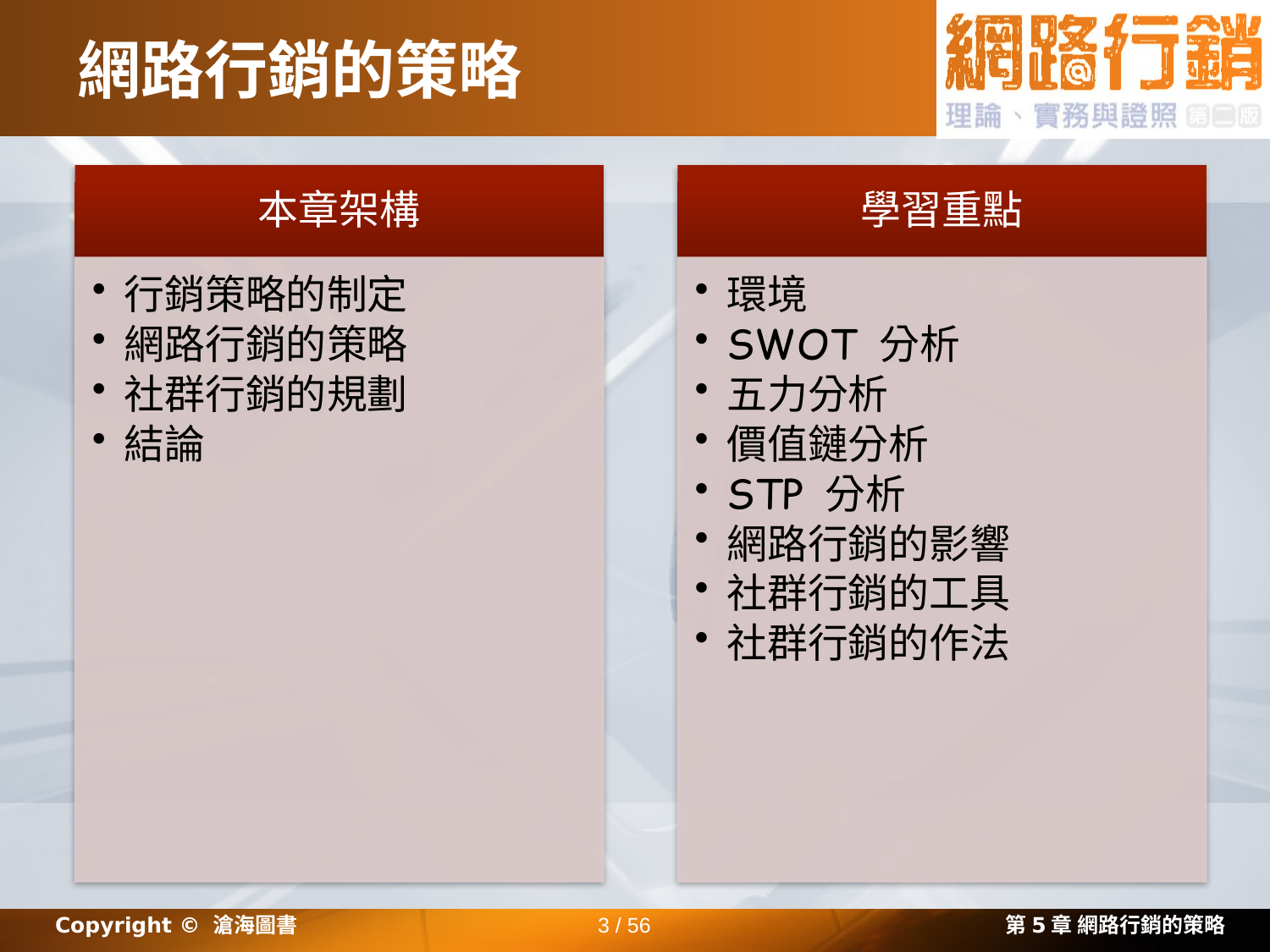

# 網路行銷的策略
本章架構
行銷策略的制定
網路行銷的策略
社群行銷的規劃
結論
學習重點
環境
SWOT 分析
五力分析
價值鏈分析
STP 分析
網路行銷的影響
社群行銷的工具
社群行銷的作法
Copyright © 滄海圖書
3 / 56
第5章 網路行銷的策略